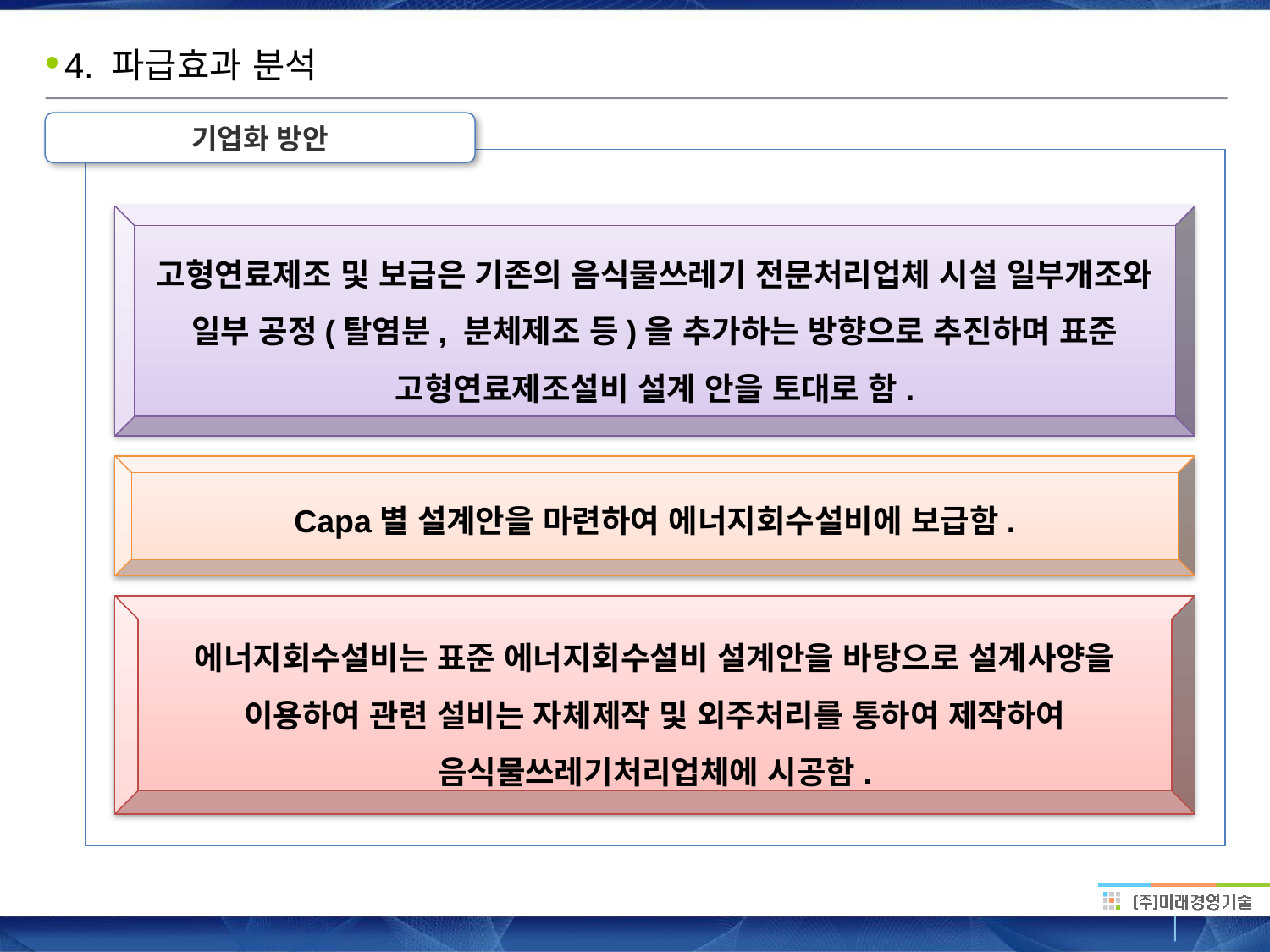

# 4. 파급효과 분석
기업화 방안

고형연료제조 및 보급은 기존의 음식물쓰레기 전문처리업체 시설 일부개조와 일부 공정(탈염분, 분체제조 등)을 추가하는 방향으로 추진하며 표준 고형연료제조설비 설계 안을 토대로 함.
Capa별 설계안을 마련하여 에너지회수설비에 보급함.
에너지회수설비는 표준 에너지회수설비 설계안을 바탕으로 설계사양을 이용하여 관련 설비는 자체제작 및 외주처리를 통하여 제작하여 음식물쓰레기처리업체에 시공함.